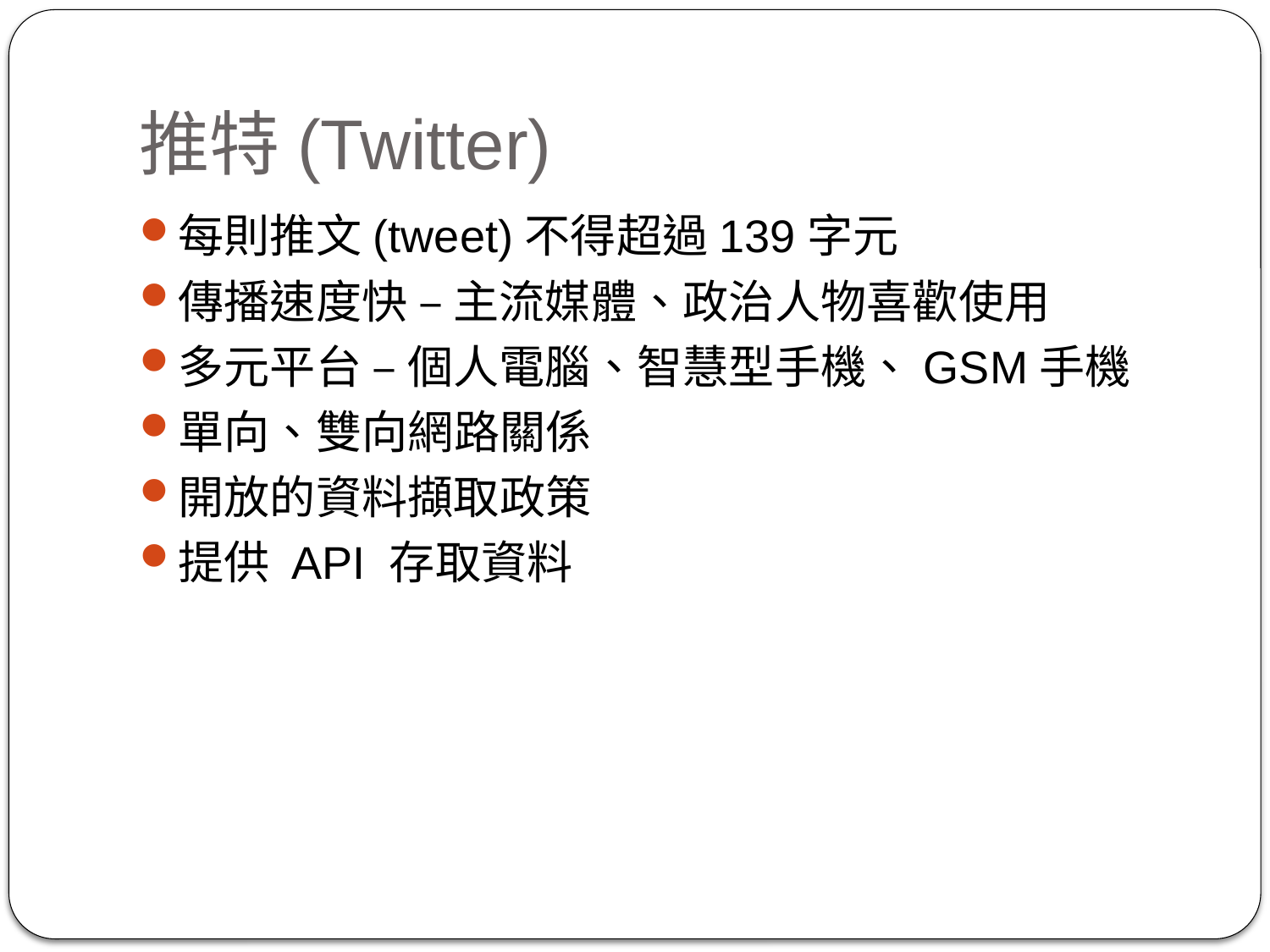

# 推特(Twitter)
每則推文(tweet)不得超過139字元
傳播速度快 – 主流媒體、政治人物喜歡使用
多元平台 – 個人電腦、智慧型手機、GSM手機
單向、雙向網路關係
開放的資料擷取政策
提供 API 存取資料